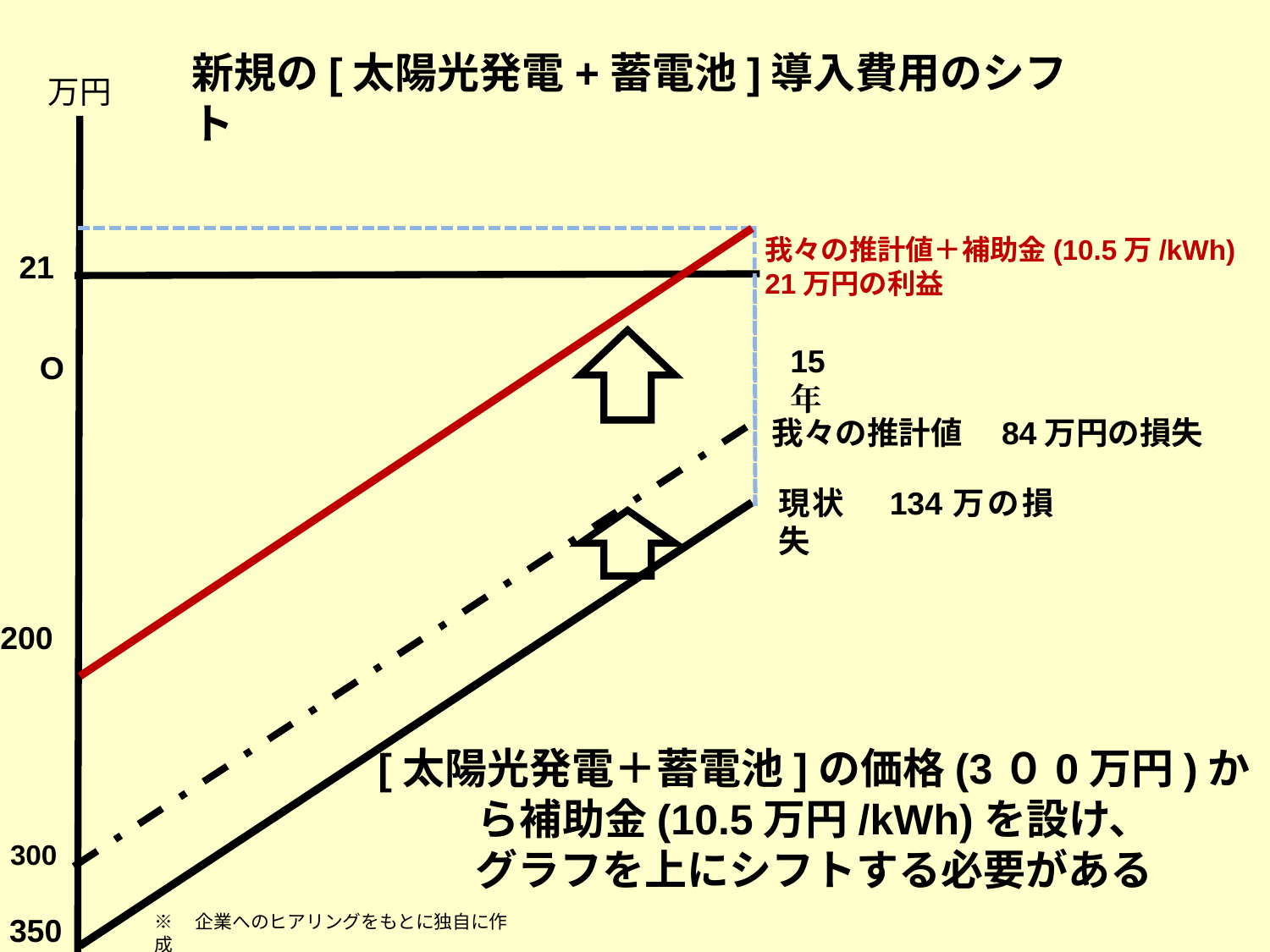

新規の[太陽光発電+蓄電池]導入費用のシフト
万円
我々の推計値＋補助金(10.5万/kWh)
21万円の利益
21
200

15年
O
我々の推計値　84万円の損失
300
現状　134万の損失

[太陽光発電＋蓄電池]の価格(3０0万円)から補助金(10.5万円/kWh)を設け、
グラフを上にシフトする必要がある
※　企業へのヒアリングをもとに独自に作成
350